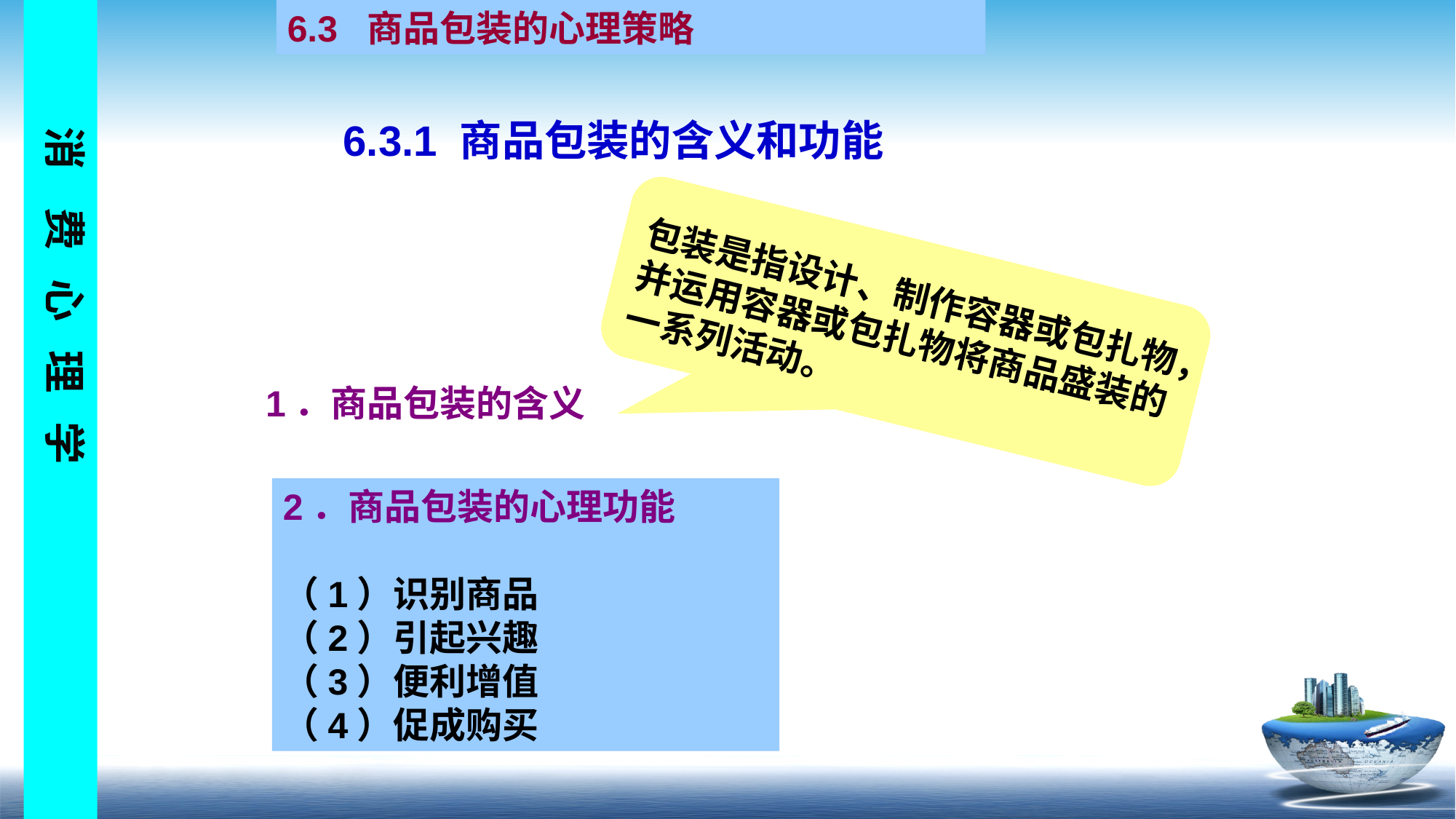

6.3  商品包装的心理策略
6.3.1 商品包装的含义和功能

包装是指设计、制作容器或包扎物，并运用容器或包扎物将商品盛装的一系列活动。
1．商品包装的含义
2．商品包装的心理功能

（1）识别商品
（2）引起兴趣
（3）便利增值
（4）促成购买